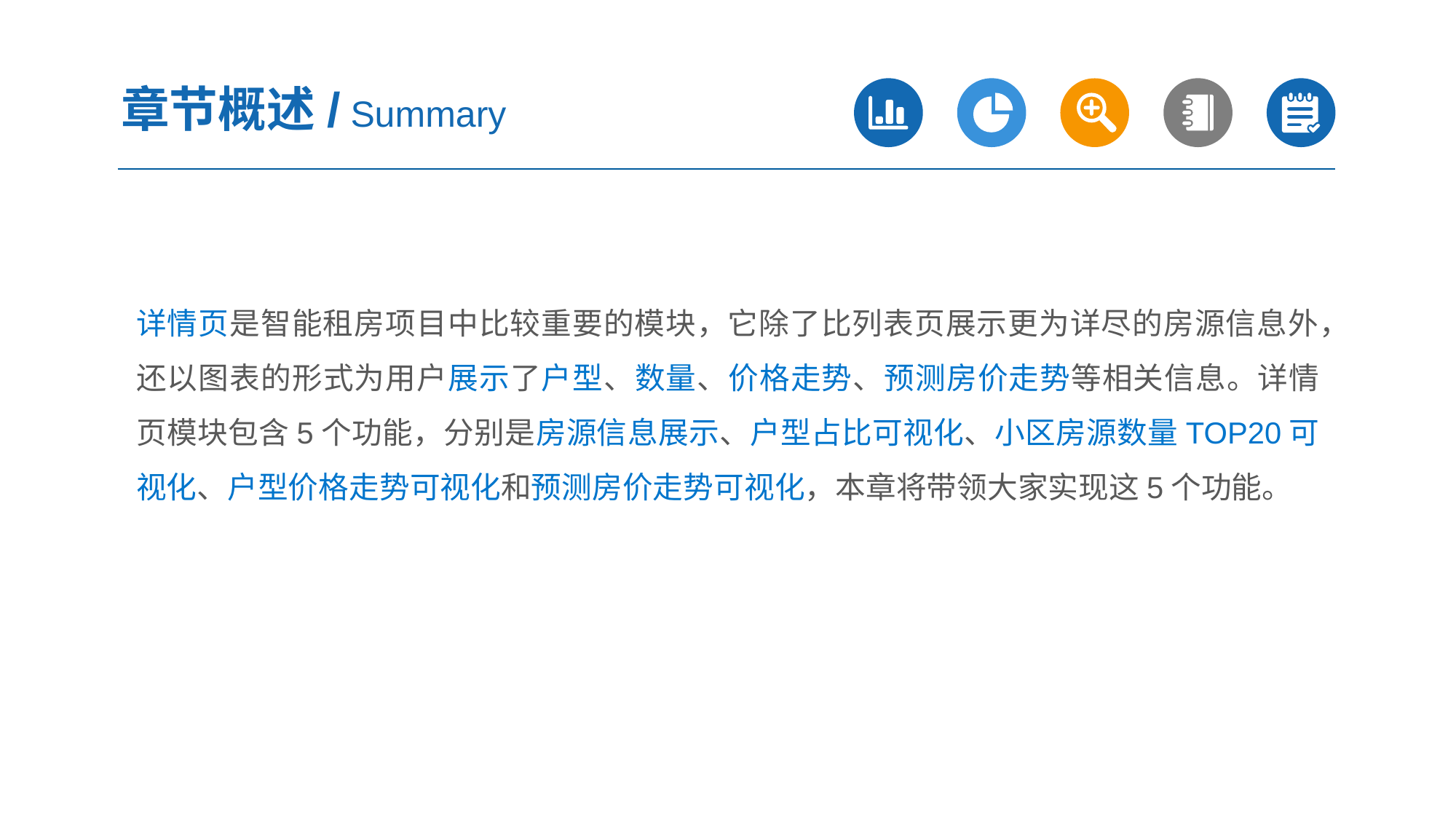

章节概述/ Summary
详情页是智能租房项目中比较重要的模块，它除了比列表页展示更为详尽的房源信息外，还以图表的形式为用户展示了户型、数量、价格走势、预测房价走势等相关信息。详情页模块包含5个功能，分别是房源信息展示、户型占比可视化、小区房源数量TOP20可视化、户型价格走势可视化和预测房价走势可视化，本章将带领大家实现这5个功能。